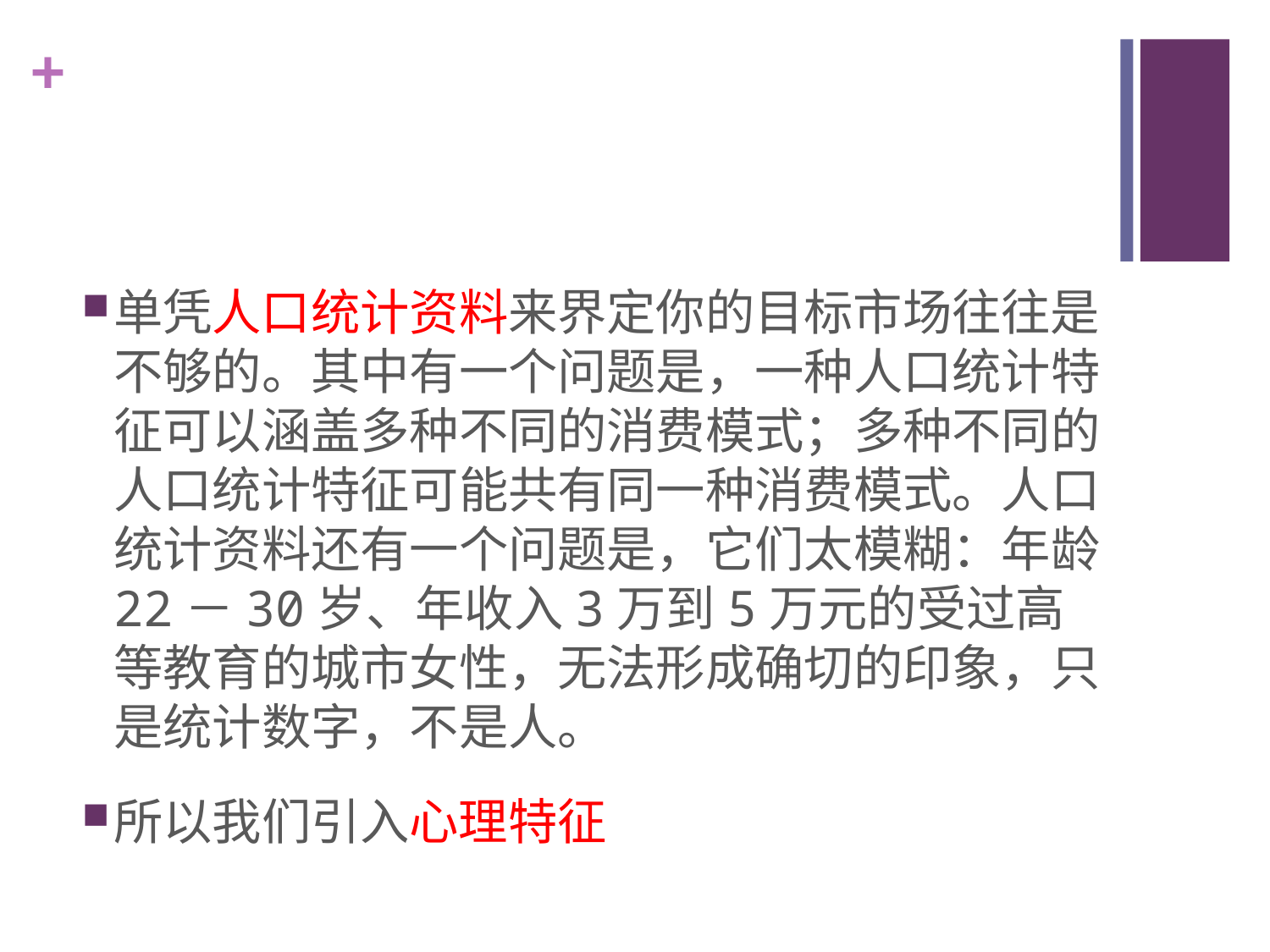

#
单凭人口统计资料来界定你的目标市场往往是不够的。其中有一个问题是，一种人口统计特征可以涵盖多种不同的消费模式；多种不同的人口统计特征可能共有同一种消费模式。人口统计资料还有一个问题是，它们太模糊：年龄22－30岁、年收入3万到5万元的受过高等教育的城市女性，无法形成确切的印象，只是统计数字，不是人。
所以我们引入心理特征